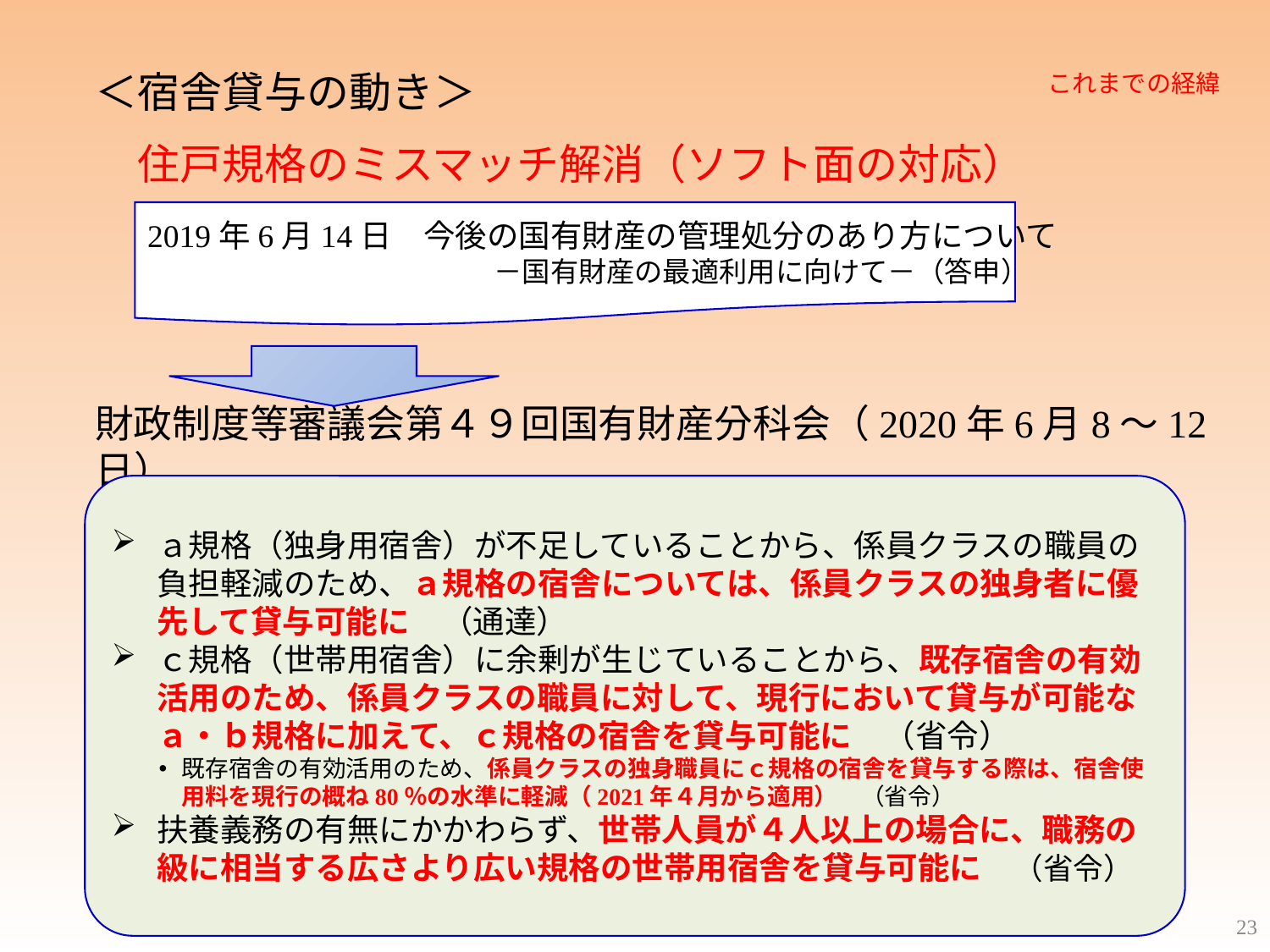

＜宿舎貸与の動き＞
　住戸規格のミスマッチ解消（ソフト面の対応）

財政制度等審議会第４９回国有財産分科会（2020年6月8～12日）
これまでの経緯
2019年6月14日　今後の国有財産の管理処分のあり方について
　　　　　　　　　　　　　　－国有財産の最適利用に向けて－（答申）

ａ規格（独身用宿舎）が不足していることから、係員クラスの職員の負担軽減のため、ａ規格の宿舎については、係員クラスの独身者に優先して貸与可能に　（通達）
ｃ規格（世帯用宿舎）に余剰が生じていることから、既存宿舎の有効活用のため、係員クラスの職員に対して、現行において貸与が可能なａ・ｂ規格に加えて、ｃ規格の宿舎を貸与可能に　（省令）
既存宿舎の有効活用のため、係員クラスの独身職員にｃ規格の宿舎を貸与する際は、宿舎使用料を現行の概ね80％の水準に軽減（2021年４月から適用）　（省令）
扶養義務の有無にかかわらず、世帯人員が４人以上の場合に、職務の級に相当する広さより広い規格の世帯用宿舎を貸与可能に　（省令）
23